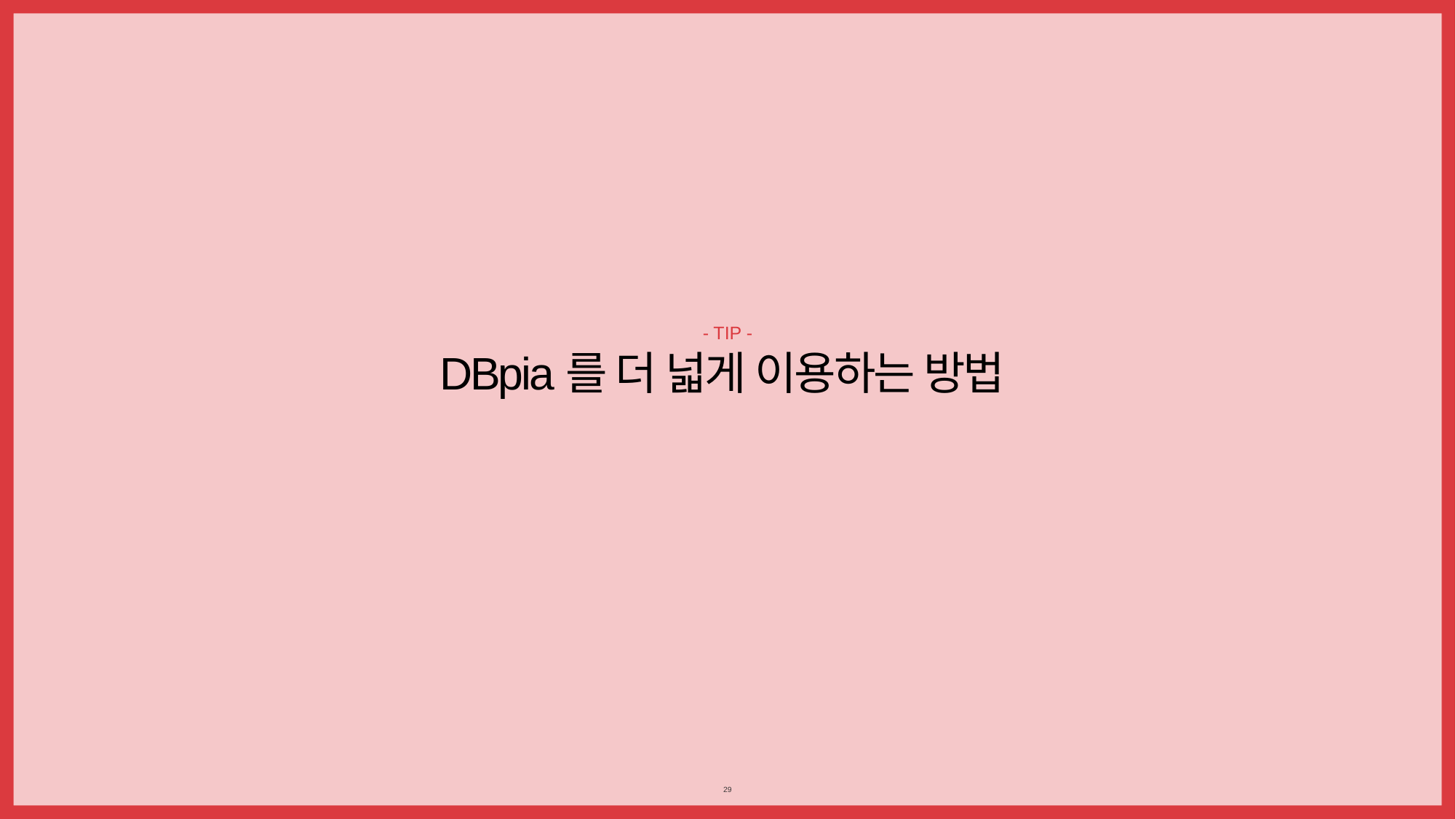

05
DBpia를 더 넓게 이용하는 방법
- TIP -